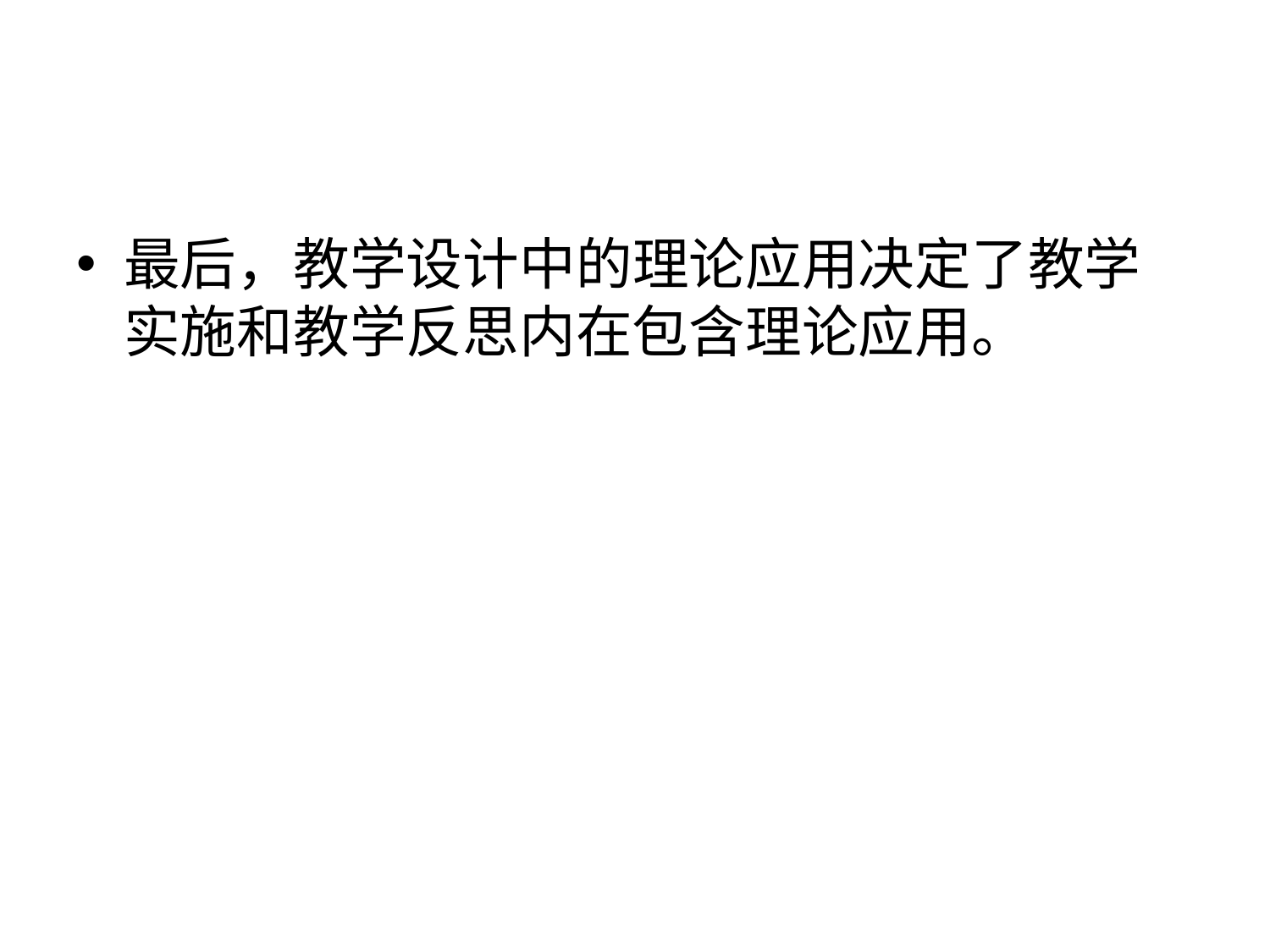

#
最后，教学设计中的理论应用决定了教学实施和教学反思内在包含理论应用。